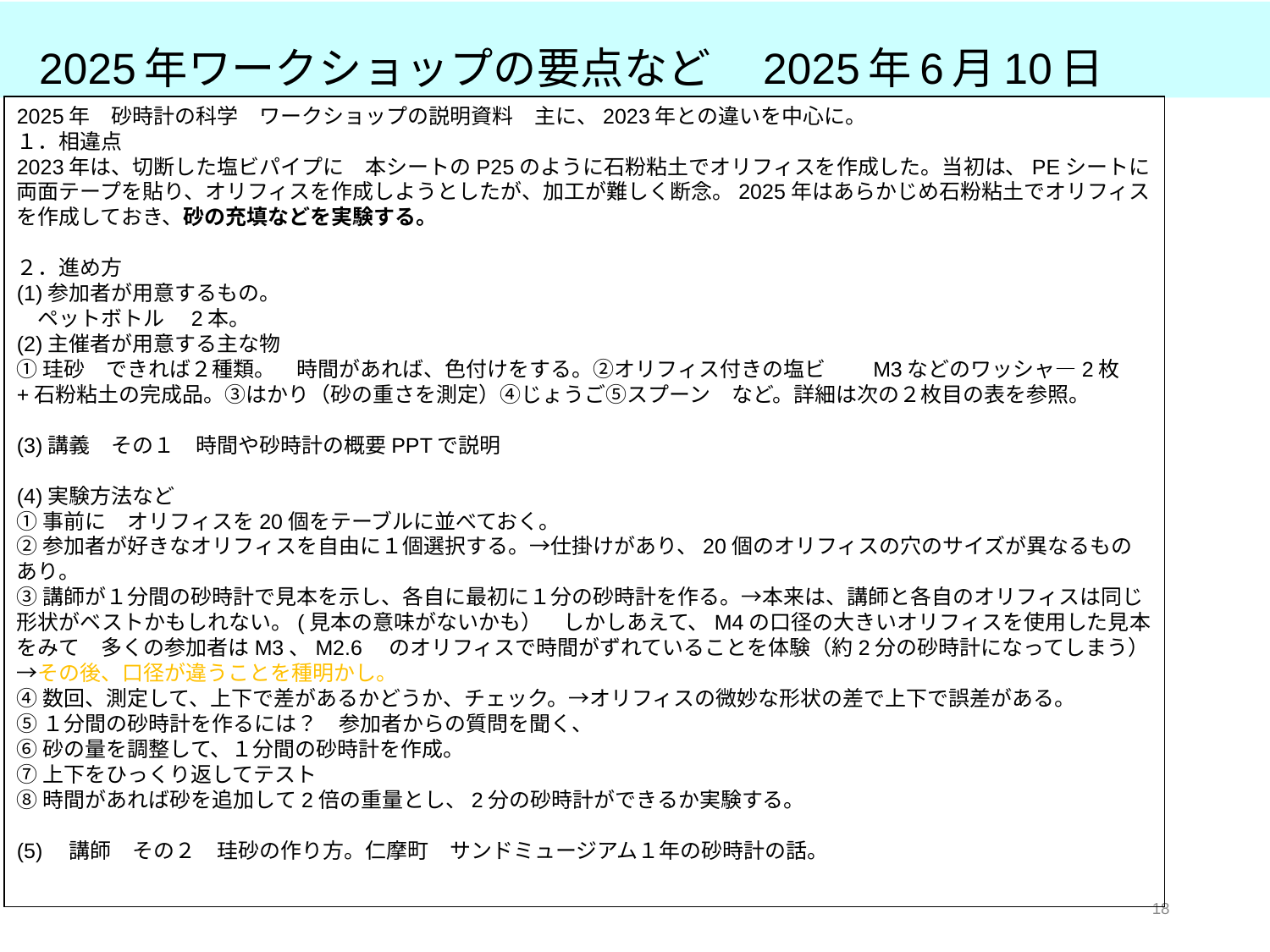

# 2025年ワークショップの要点など　2025年6月10日
2025年　砂時計の科学　ワークショップの説明資料　主に、2023年との違いを中心に。
１．相違点
2023年は、切断した塩ビパイプに　本シートのP25のように石粉粘土でオリフィスを作成した。当初は、PEシートに両面テープを貼り、オリフィスを作成しようとしたが、加工が難しく断念。2025年はあらかじめ石粉粘土でオリフィスを作成しておき、砂の充填などを実験する。

２．進め方
(1)参加者が用意するもの。
　ペットボトル　2本。
(2)主催者が用意する主な物
①珪砂　できれば２種類。　時間があれば、色付けをする。②オリフィス付きの塩ビ　　M3などのワッシャ―2枚+石粉粘土の完成品。③はかり（砂の重さを測定）④じょうご⑤スプーン　など。詳細は次の２枚目の表を参照。

(3)講義　その１　時間や砂時計の概要PPTで説明

(4)実験方法など
①事前に　オリフィスを20個をテーブルに並べておく。
②参加者が好きなオリフィスを自由に１個選択する。→仕掛けがあり、20個のオリフィスの穴のサイズが異なるものあり。
③講師が１分間の砂時計で見本を示し、各自に最初に１分の砂時計を作る。→本来は、講師と各自のオリフィスは同じ形状がベストかもしれない。(見本の意味がないかも）　しかしあえて、M4の口径の大きいオリフィスを使用した見本をみて　多くの参加者はM3、M2.6　のオリフィスで時間がずれていることを体験（約2分の砂時計になってしまう）→その後、口径が違うことを種明かし。
④数回、測定して、上下で差があるかどうか、チェック。→オリフィスの微妙な形状の差で上下で誤差がある。
⑤１分間の砂時計を作るには？　参加者からの質問を聞く、
⑥砂の量を調整して、１分間の砂時計を作成。
⑦上下をひっくり返してテスト
⑧時間があれば砂を追加して2倍の重量とし、2分の砂時計ができるか実験する。

(5)　講師　その２　珪砂の作り方。仁摩町　サンドミュージアム１年の砂時計の話。

18